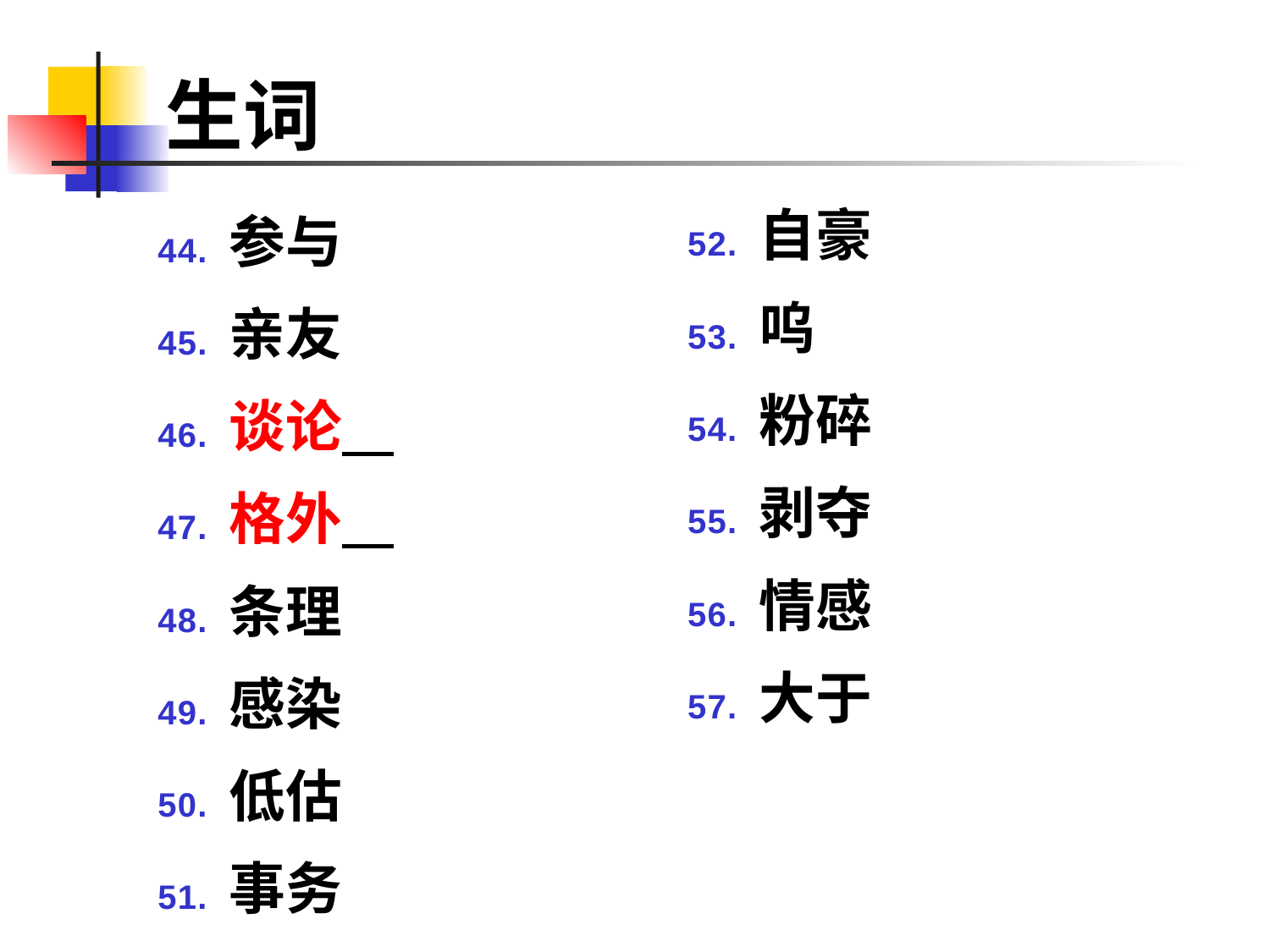

# 生词
自豪
呜
粉碎
剥夺
情感
大于

参与
亲友
谈论
格外
条理
感染
低估
事务